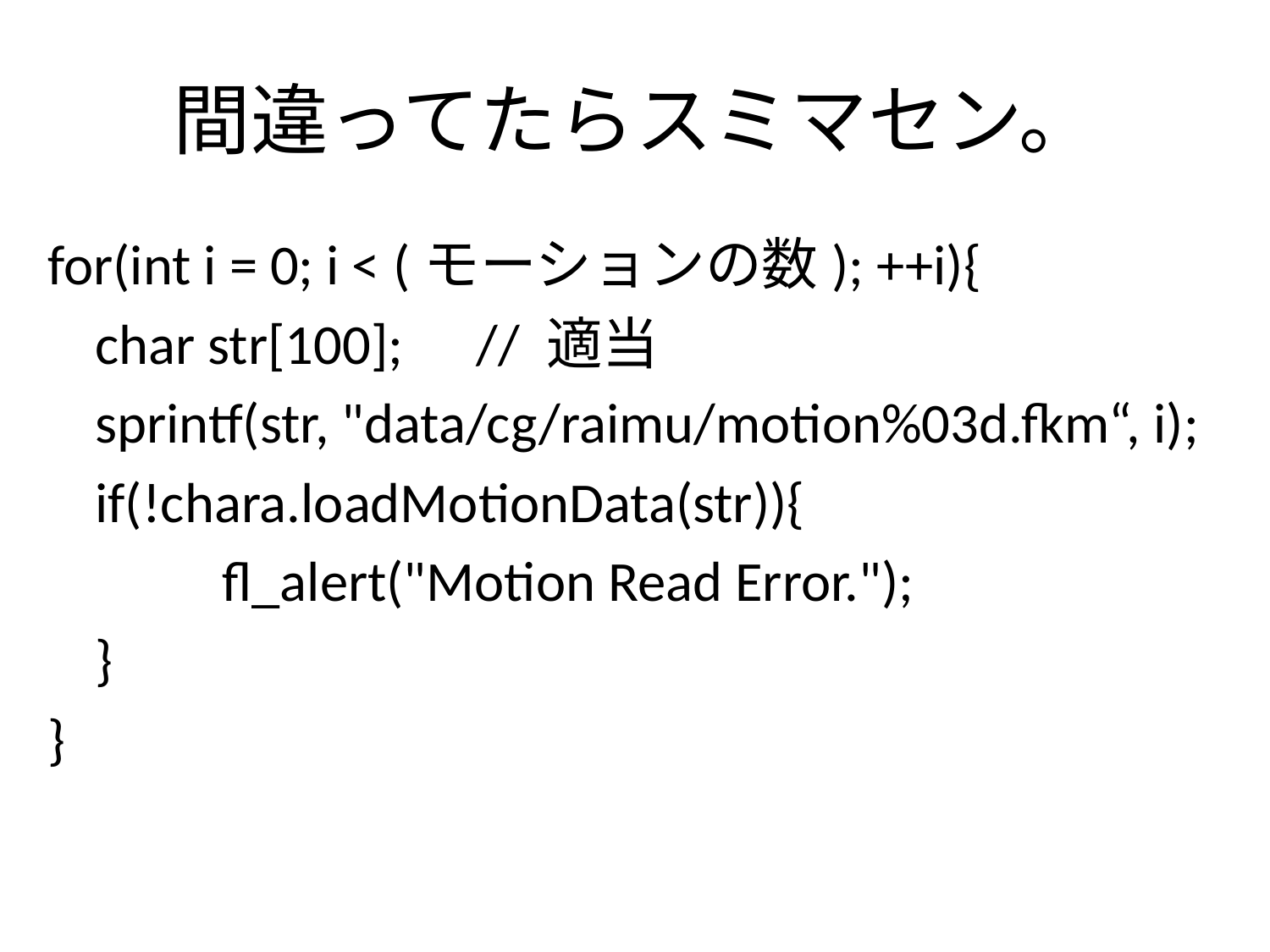

# 間違ってたらスミマセン。
for(int i = 0; i < (モーションの数); ++i){
	char str[100]; 	// 適当
	sprintf(str, "data/cg/raimu/motion%03d.fkm“, i);
	if(!chara.loadMotionData(str)){
		fl_alert("Motion Read Error.");
	}
}